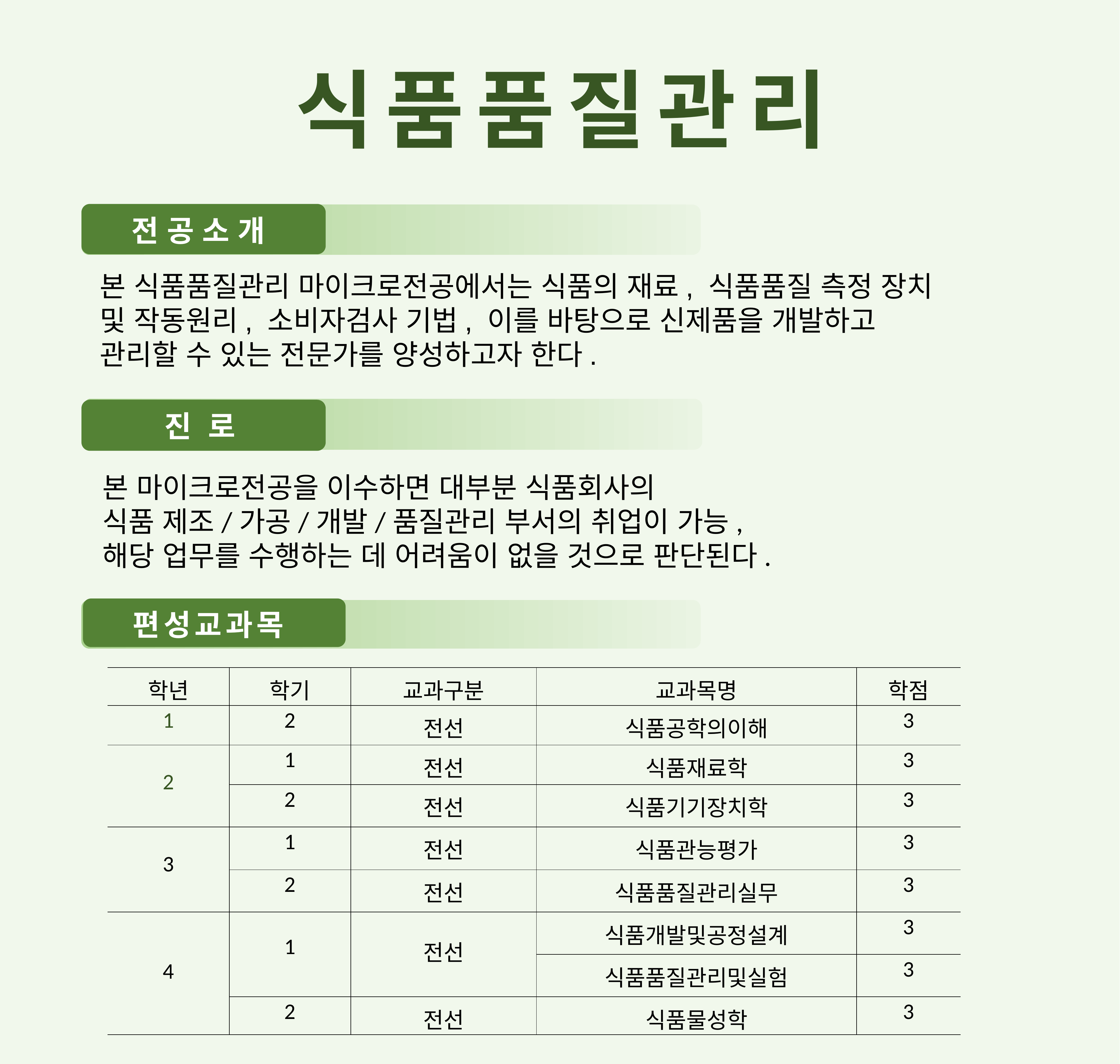

식품품질관리

전 공 소 개
본 식품품질관리 마이크로전공에서는 식품의 재료, 식품품질 측정 장치
및 작동원리, 소비자검사 기법, 이를 바탕으로 신제품을 개발하고
관리할 수 있는 전문가를 양성하고자 한다.

진  로
본 마이크로전공을 이수하면 대부분 식품회사의
식품 제조/가공/개발/품질관리 부서의 취업이 가능,
해당 업무를 수행하는 데 어려움이 없을 것으로 판단된다.

편성교과목
| 학년 | 학기 | 교과구분 | 교과목명 | 학점 |
| --- | --- | --- | --- | --- |
| 1 | 2 | 전선 | 식품공학의이해 | 3 |
| 2 | 1 | 전선 | 식품재료학 | 3 |
|  | 2 | 전선 | 식품기기장치학 | 3 |
| 3 | 1 | 전선 | 식품관능평가 | 3 |
|  | 2 | 전선 | 식품품질관리실무 | 3 |
| 4 | 1 | 전선 | 식품개발및공정설계 | 3 |
|  |  |  | 식품품질관리및실험 | 3 |
|  | 2 | 전선 | 식품물성학 | 3 |